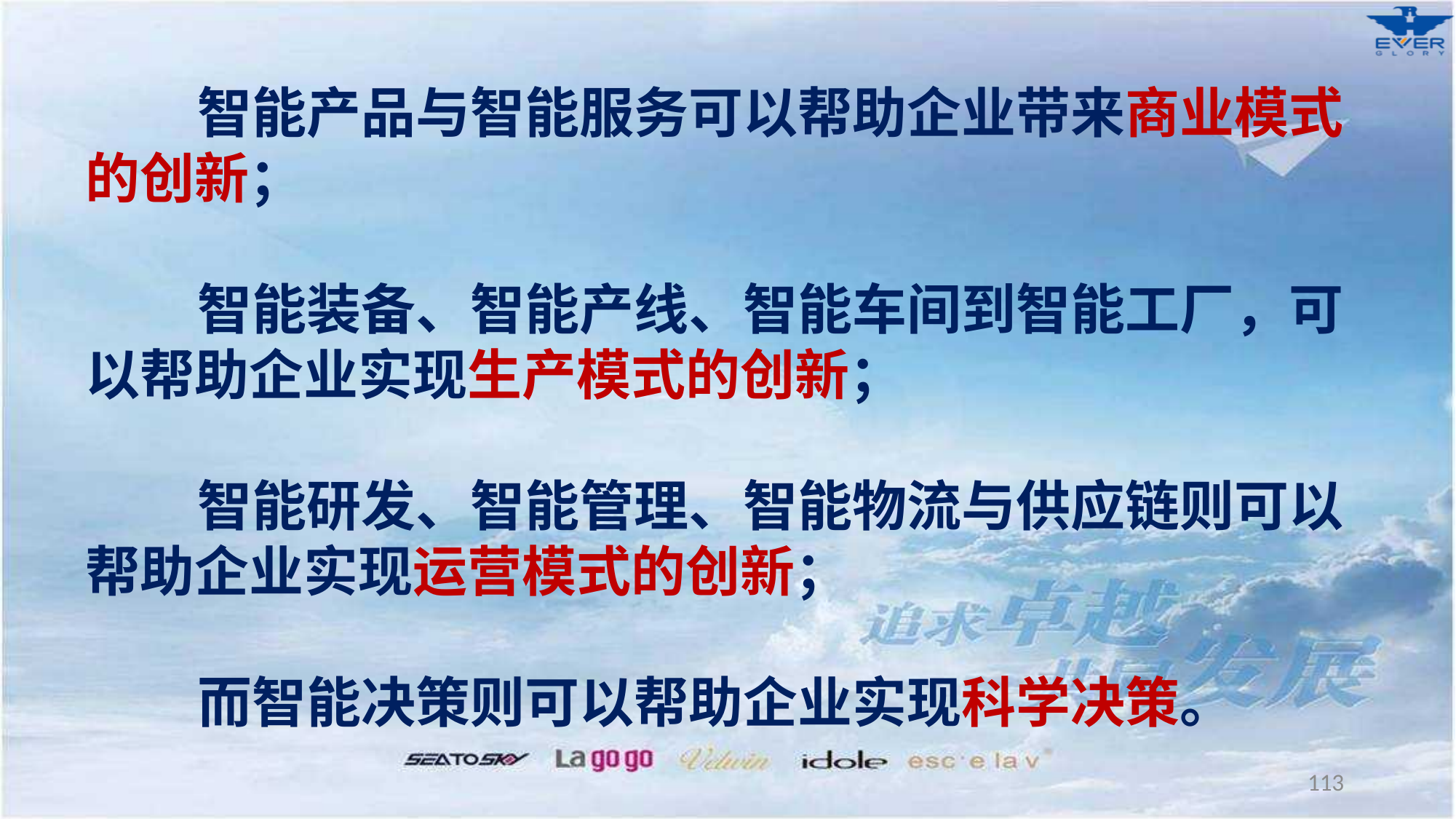

智能产品与智能服务可以帮助企业带来商业模式的创新；

        智能装备、智能产线、智能车间到智能工厂，可以帮助企业实现生产模式的创新；

        智能研发、智能管理、智能物流与供应链则可以帮助企业实现运营模式的创新；

        而智能决策则可以帮助企业实现科学决策。
113